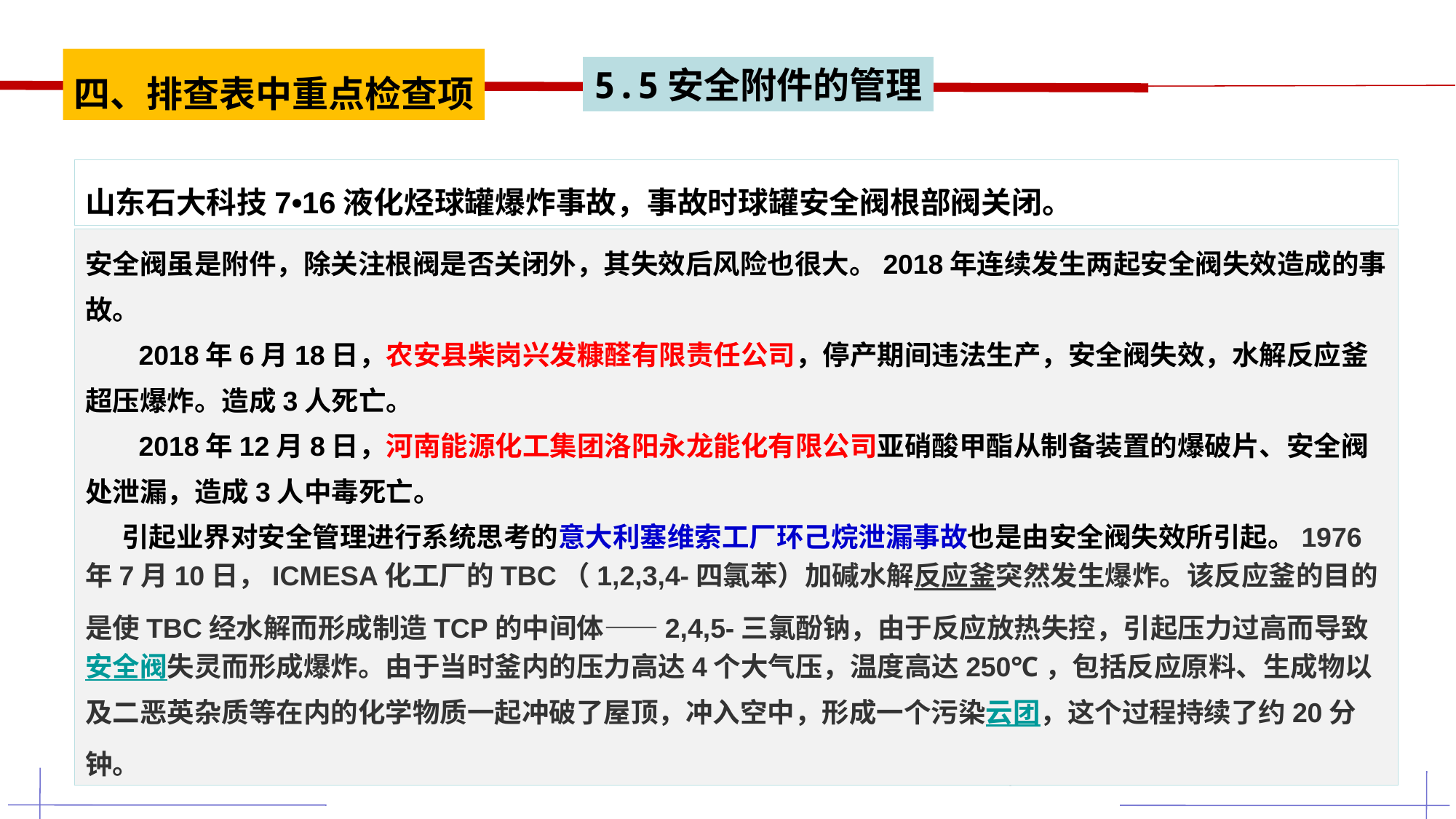

四、排查表中重点检查项
5.5安全附件的管理
山东石大科技7•16液化烃球罐爆炸事故，事故时球罐安全阀根部阀关闭。
安全阀虽是附件，除关注根阀是否关闭外，其失效后风险也很大。2018年连续发生两起安全阀失效造成的事故。
       2018年6月18日，农安县柴岗兴发糠醛有限责任公司，停产期间违法生产，安全阀失效，水解反应釜超压爆炸。造成3人死亡。
       2018年12月8日，河南能源化工集团洛阳永龙能化有限公司亚硝酸甲酯从制备装置的爆破片、安全阀处泄漏，造成3人中毒死亡。
引起业界对安全管理进行系统思考的意大利塞维索工厂环己烷泄漏事故也是由安全阀失效所引起。1976年7月10日，ICMESA化工厂的TBC（1,2,3,4-四氯苯）加碱水解反应釜突然发生爆炸。该反应釜的目的是使TBC经水解而形成制造TCP的中间体——2,4,5-三氯酚钠，由于反应放热失控，引起压力过高而导致安全阀失灵而形成爆炸。由于当时釜内的压力高达4个大气压，温度高达250℃，包括反应原料、生成物以及二恶英杂质等在内的化学物质一起冲破了屋顶，冲入空中，形成一个污染云团，这个过程持续了约20分钟。
101